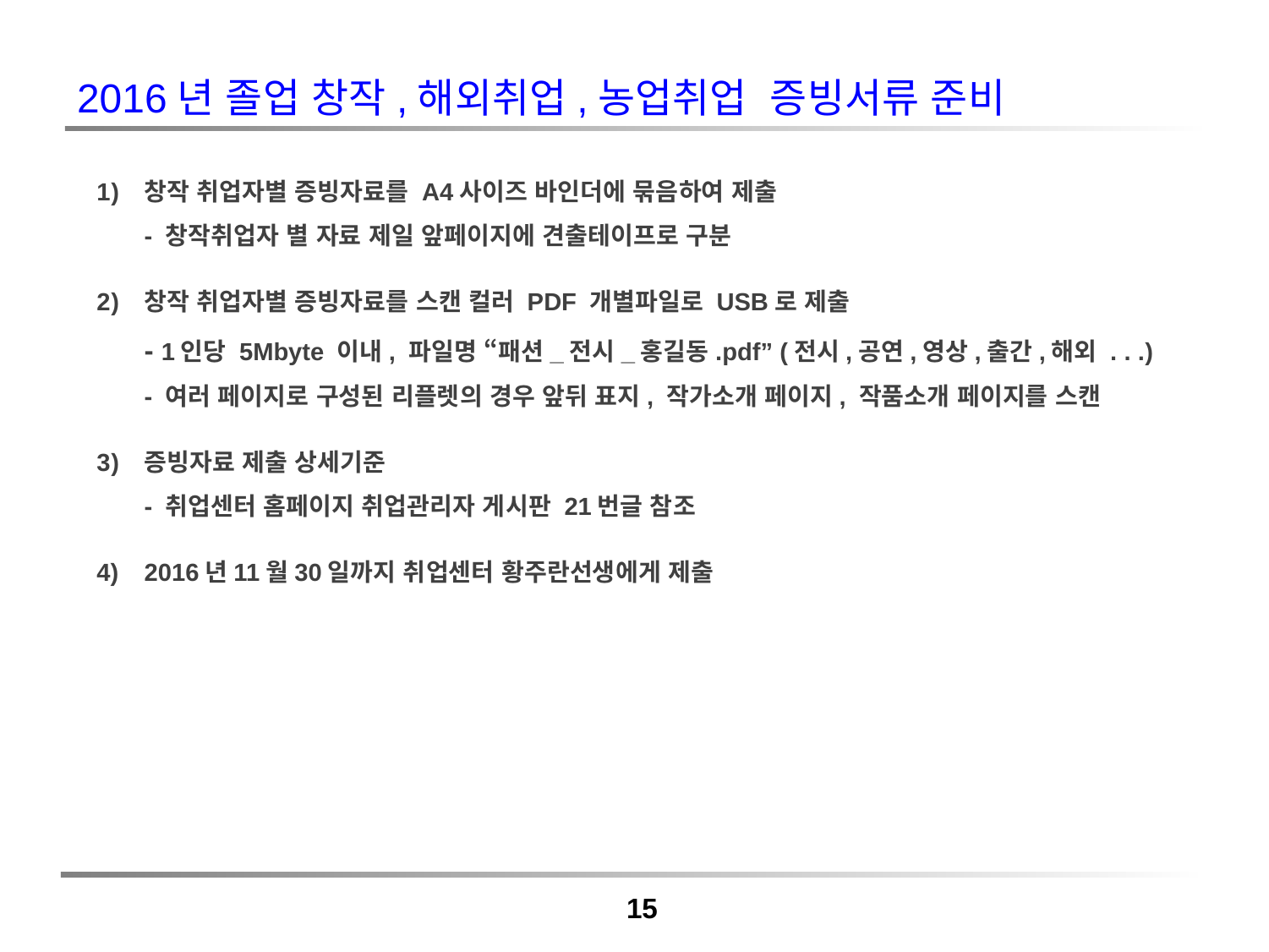

2016년 졸업 창작,해외취업,농업취업  증빙서류 준비
창작 취업자별 증빙자료를 A4사이즈 바인더에 묶음하여 제출
- 창작취업자 별 자료 제일 앞페이지에 견출테이프로 구분
창작 취업자별 증빙자료를 스캔 컬러 PDF 개별파일로 USB로 제출
- 1인당 5Mbyte 이내, 파일명 “패션_전시_홍길동.pdf” (전시,공연,영상,출간,해외 . . .)
- 여러 페이지로 구성된 리플렛의 경우 앞뒤 표지, 작가소개 페이지, 작품소개 페이지를 스캔
증빙자료 제출 상세기준
- 취업센터 홈페이지 취업관리자 게시판 21번글 참조
2016년11월30일까지 취업센터 황주란선생에게 제출
15